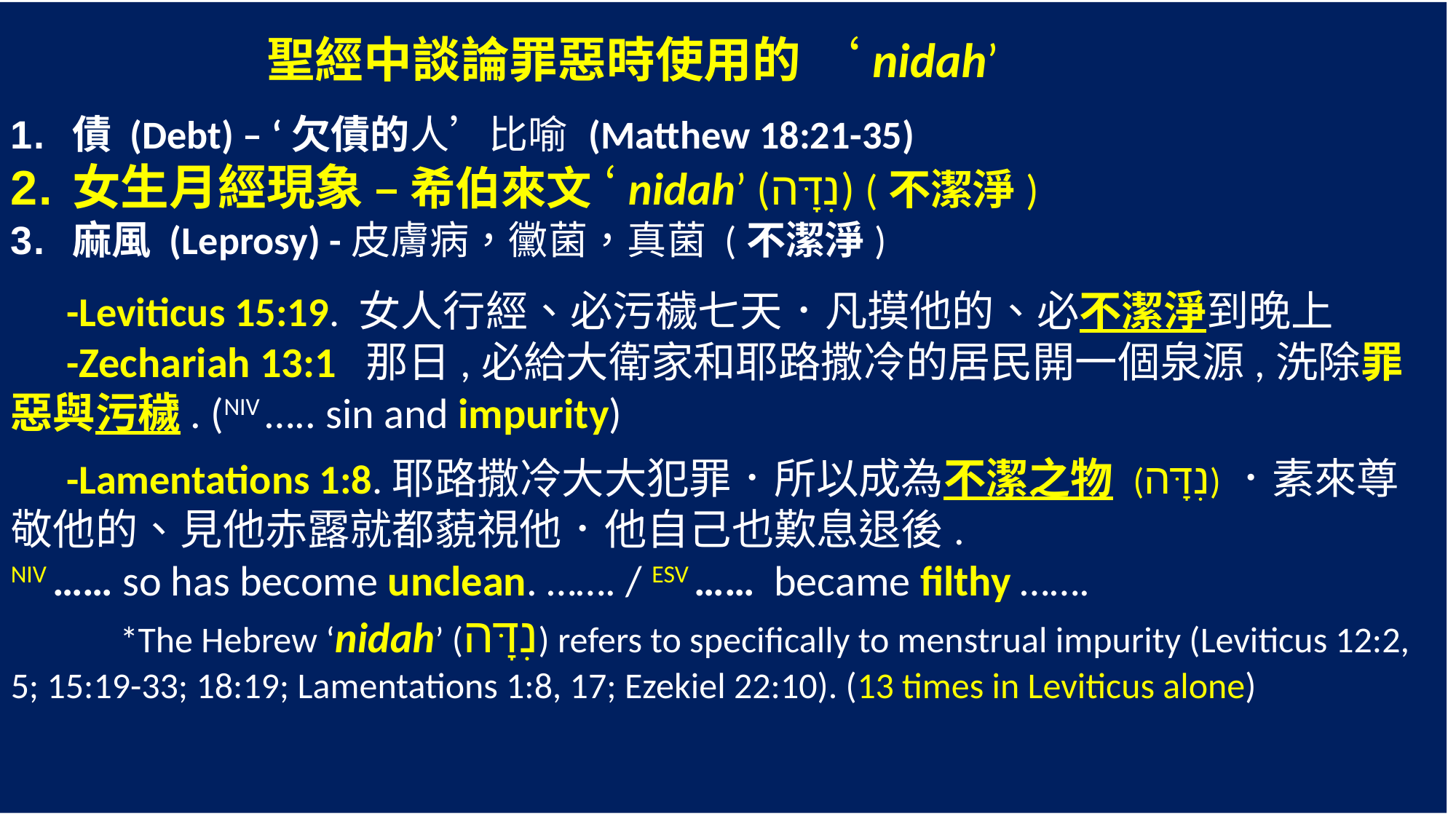

聖經中談論罪惡時使用的 ‘nidah’

債 (Debt) – ‘欠債的人’比喻 (Matthew 18:21-35)
女生月經現象 – 希伯來文 ‘nidah’ (נִדָּה) (不潔淨)
麻風 (Leprosy) -皮膚病，黴菌，真菌 (不潔淨)

      -Leviticus 15:19. 女人行經、必污穢七天．凡摸他的、必不潔淨到晚上
      -Zechariah 13:1  那日,必給大衛家和耶路撒冷的居民開一個泉源,洗除罪惡與污穢. (NIV ….. sin and impurity)

      -Lamentations 1:8.耶路撒冷大大犯罪．所以成為不潔之物 (נִדָּה)．素來尊敬他的、見他赤露就都藐視他．他自己也歎息退後.
NIV …… so has become unclean. ……. / ESV ……  became filthy …….
	*The Hebrew ‘nidah’ (נִדָּה) refers to specifically to menstrual impurity (Leviticus 12:2, 5; 15:19-33; 18:19; Lamentations 1:8, 17; Ezekiel 22:10). (13 times in Leviticus alone)